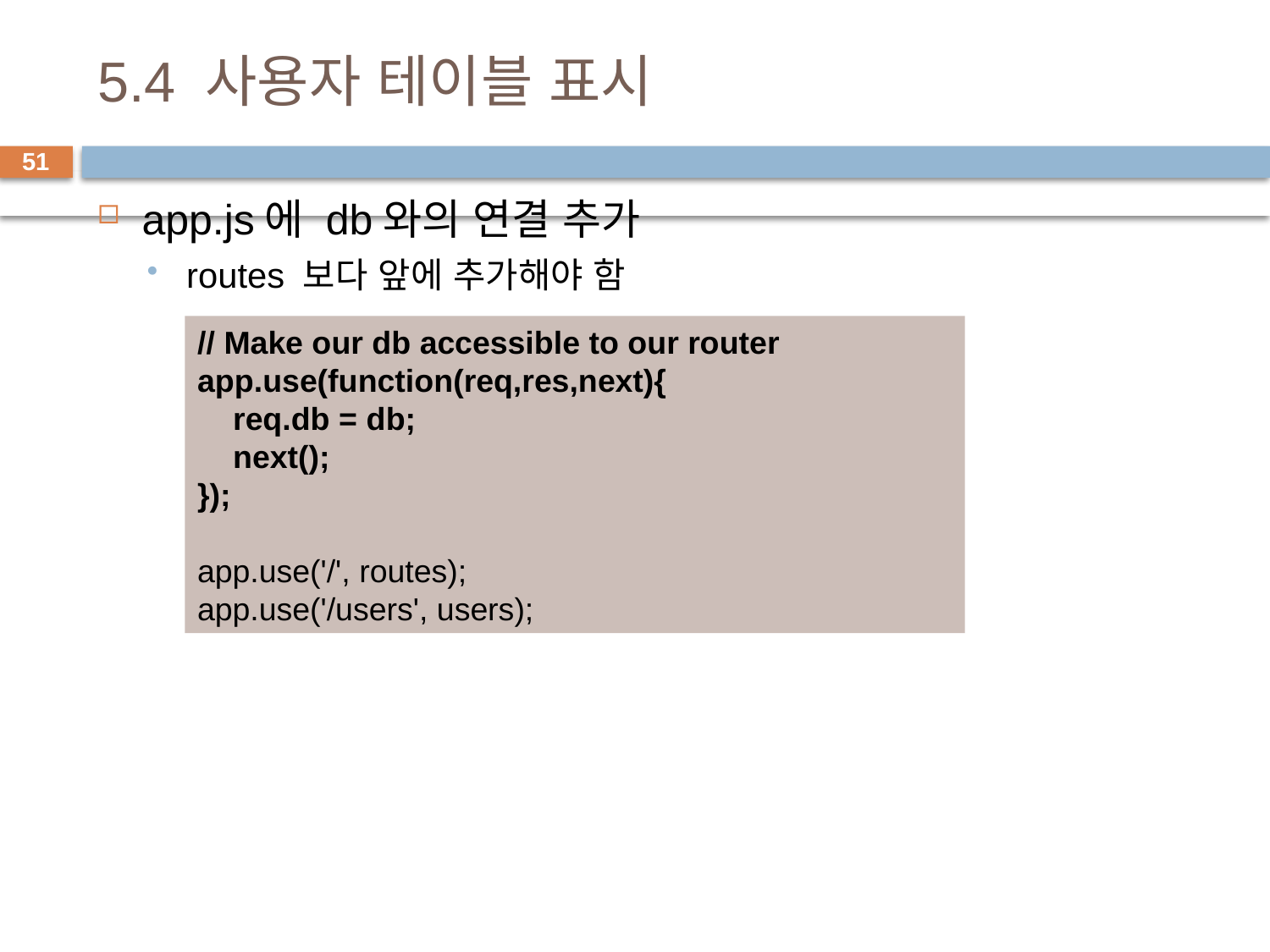

# 5.4 사용자 테이블 표시
51
app.js에 db와의 연결 추가
routes 보다 앞에 추가해야 함
// Make our db accessible to our router
app.use(function(req,res,next){
    req.db = db;
    next();
});

app.use('/', routes);
app.use('/users', users);